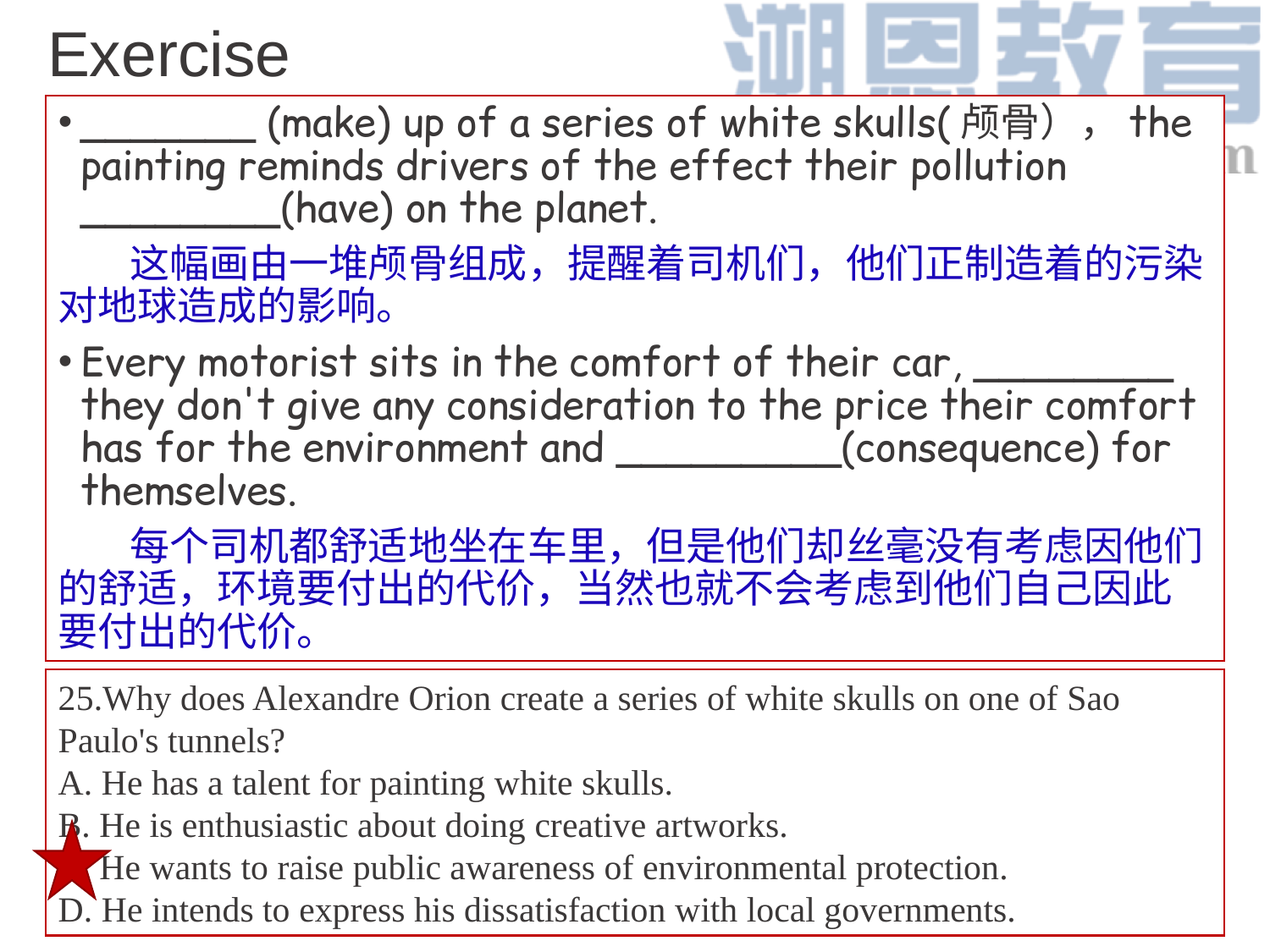

# Exercise
_______ (make) up of a series of white skulls(颅骨），the painting reminds drivers of the effect their pollution ________(have) on the planet.
       这幅画由一堆颅骨组成，提醒着司机们，他们正制造着的污染对地球造成的影响。
Every motorist sits in the comfort of their car, ________ they don't give any consideration to the price their comfort has for the environment and _________(consequence) for themselves.
       每个司机都舒适地坐在车里，但是他们却丝毫没有考虑因他们的舒适，环境要付出的代价，当然也就不会考虑到他们自己因此要付出的代价。
25.Why does Alexandre Orion create a series of white skulls on one of Sao Paulo's tunnels?A. He has a talent for painting white skulls.B. He is enthusiastic about doing creative artworks.C. He wants to raise public awareness of environmental protection.D. He intends to express his dissatisfaction with local governments.